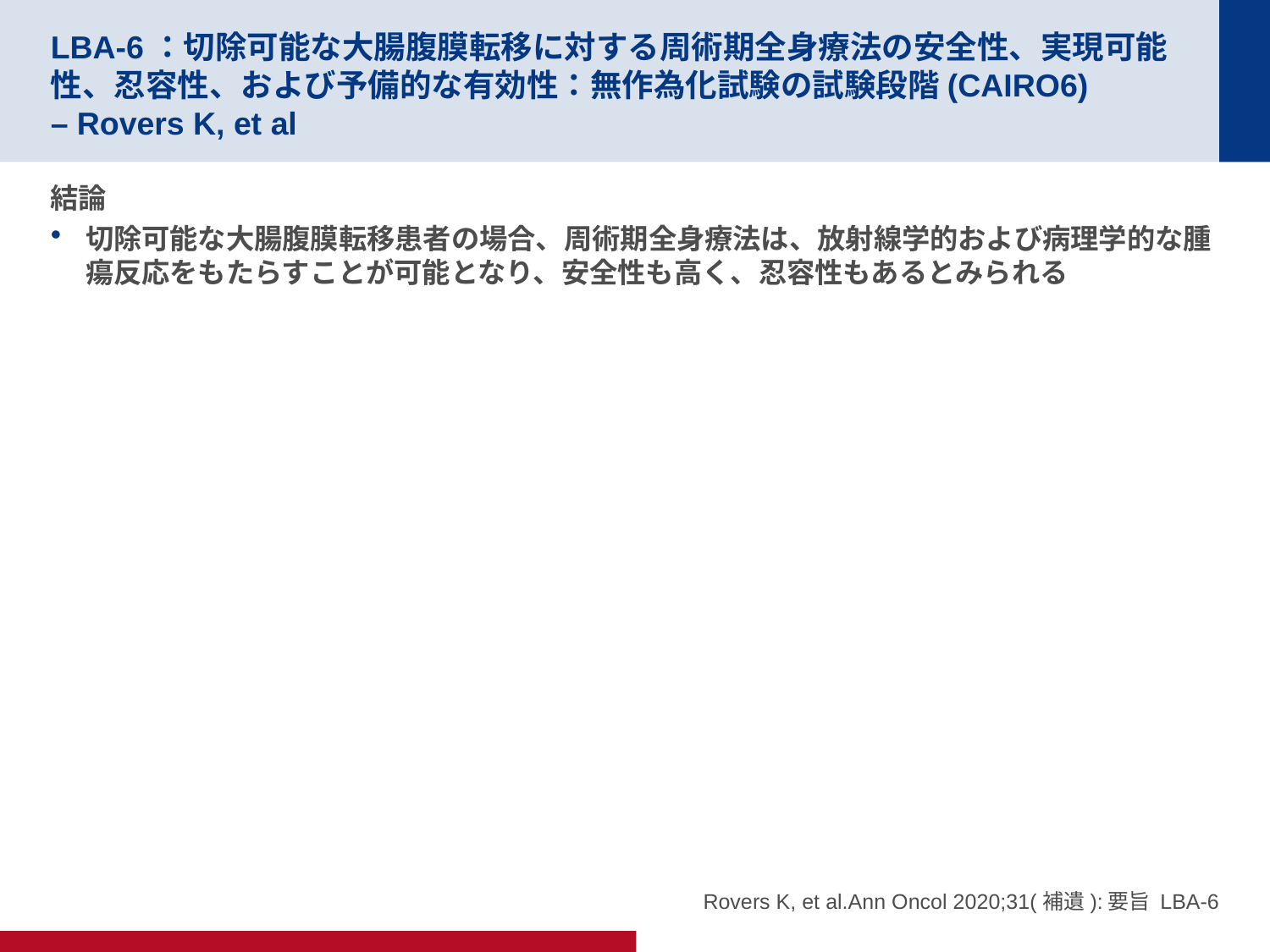

# LBA-6：切除可能な大腸腹膜転移に対する周術期全身療法の安全性、実現可能性、忍容性、および予備的な有効性：無作為化試験の試験段階(CAIRO6) – Rovers K, et al
結論
切除可能な大腸腹膜転移患者の場合、周術期全身療法は、放射線学的および病理学的な腫瘍反応をもたらすことが可能となり、安全性も高く、忍容性もあるとみられる
Rovers K, et al.Ann Oncol 2020;31(補遺):要旨 LBA-6